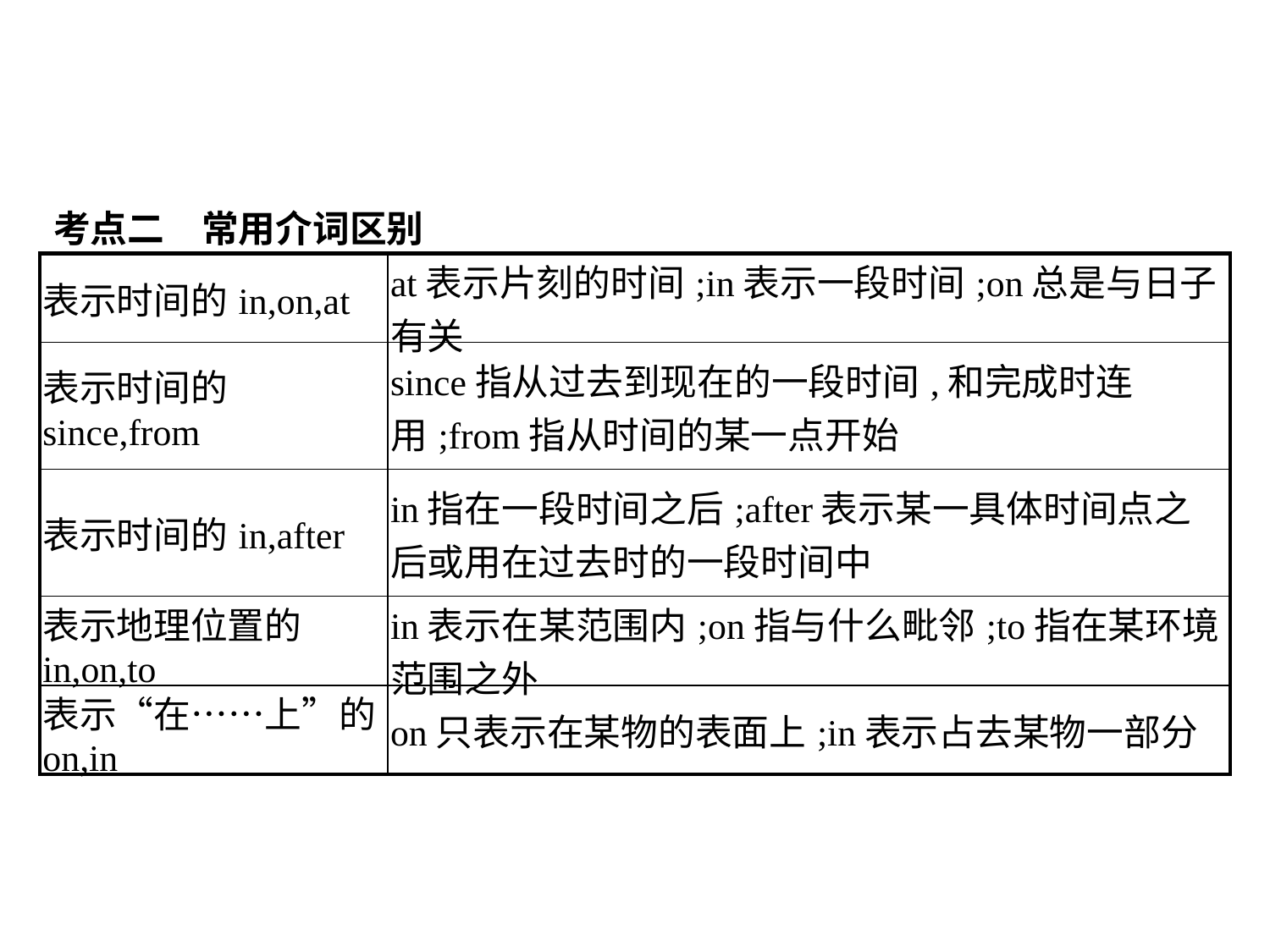

考点二　常用介词区别
| 表示时间的in,on,at | at表示片刻的时间;in表示一段时间;on总是与日子有关 |
| --- | --- |
| 表示时间的since,from | since指从过去到现在的一段时间,和完成时连用;from指从时间的某一点开始 |
| 表示时间的in,after | in指在一段时间之后;after表示某一具体时间点之后或用在过去时的一段时间中 |
| 表示地理位置的in,on,to | in表示在某范围内;on指与什么毗邻;to指在某环境范围之外 |
| 表示“在……上”的on,in | on只表示在某物的表面上;in表示占去某物一部分 |